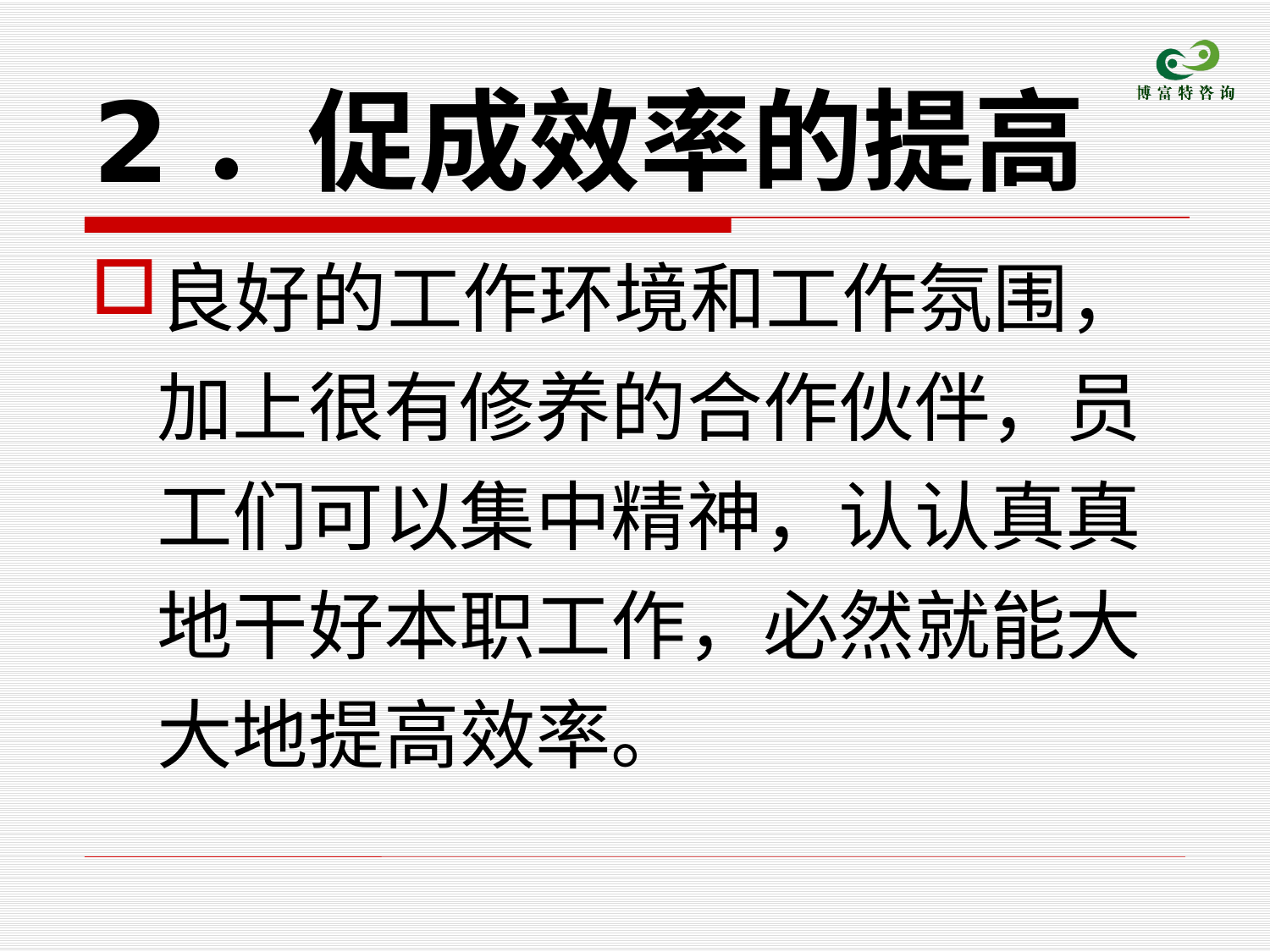

# 2．促成效率的提高
良好的工作环境和工作氛围，加上很有修养的合作伙伴，员工们可以集中精神，认认真真地干好本职工作，必然就能大大地提高效率。
42